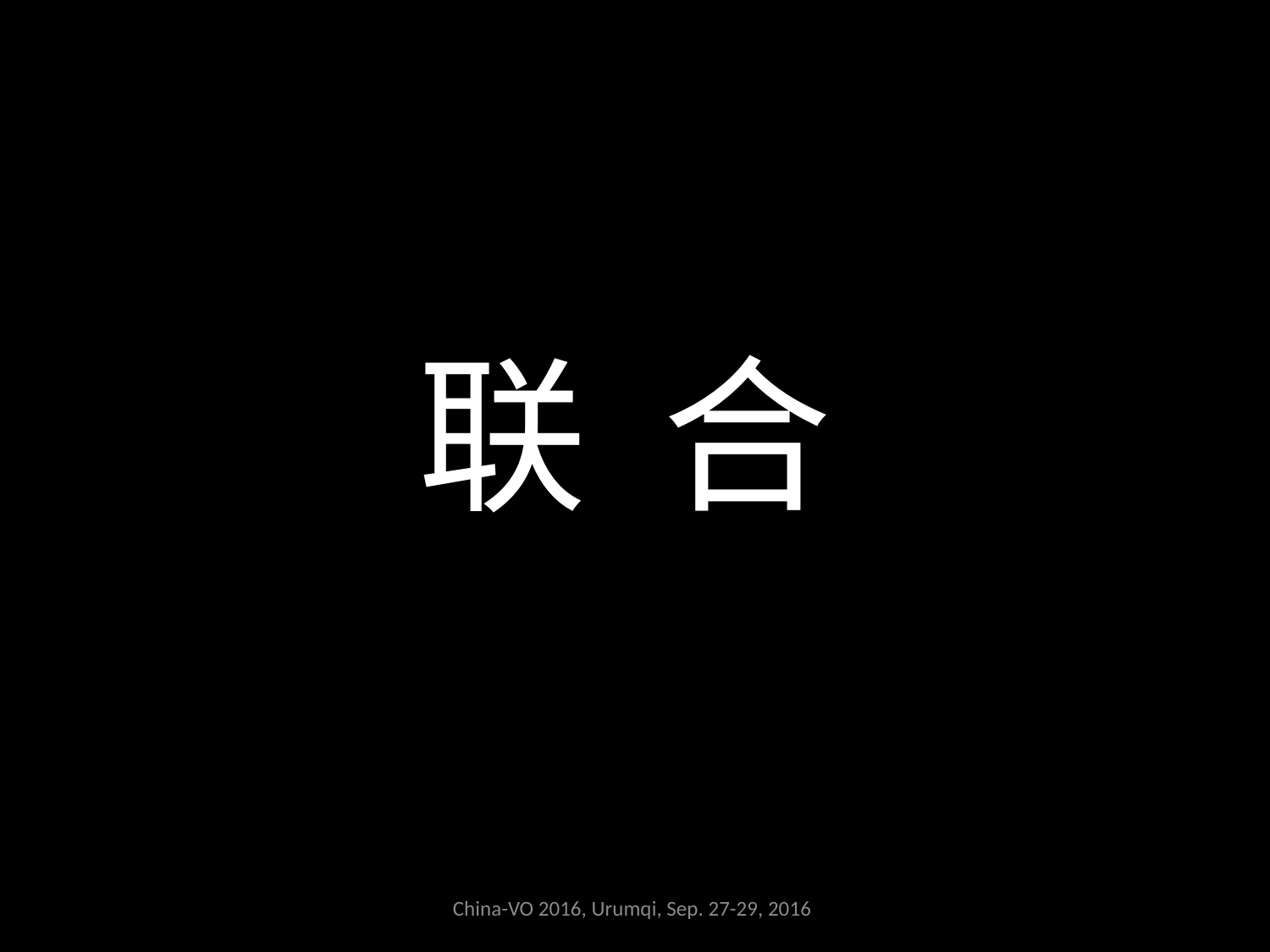

联  合
China-VO 2016, Urumqi, Sep. 27-29, 2016